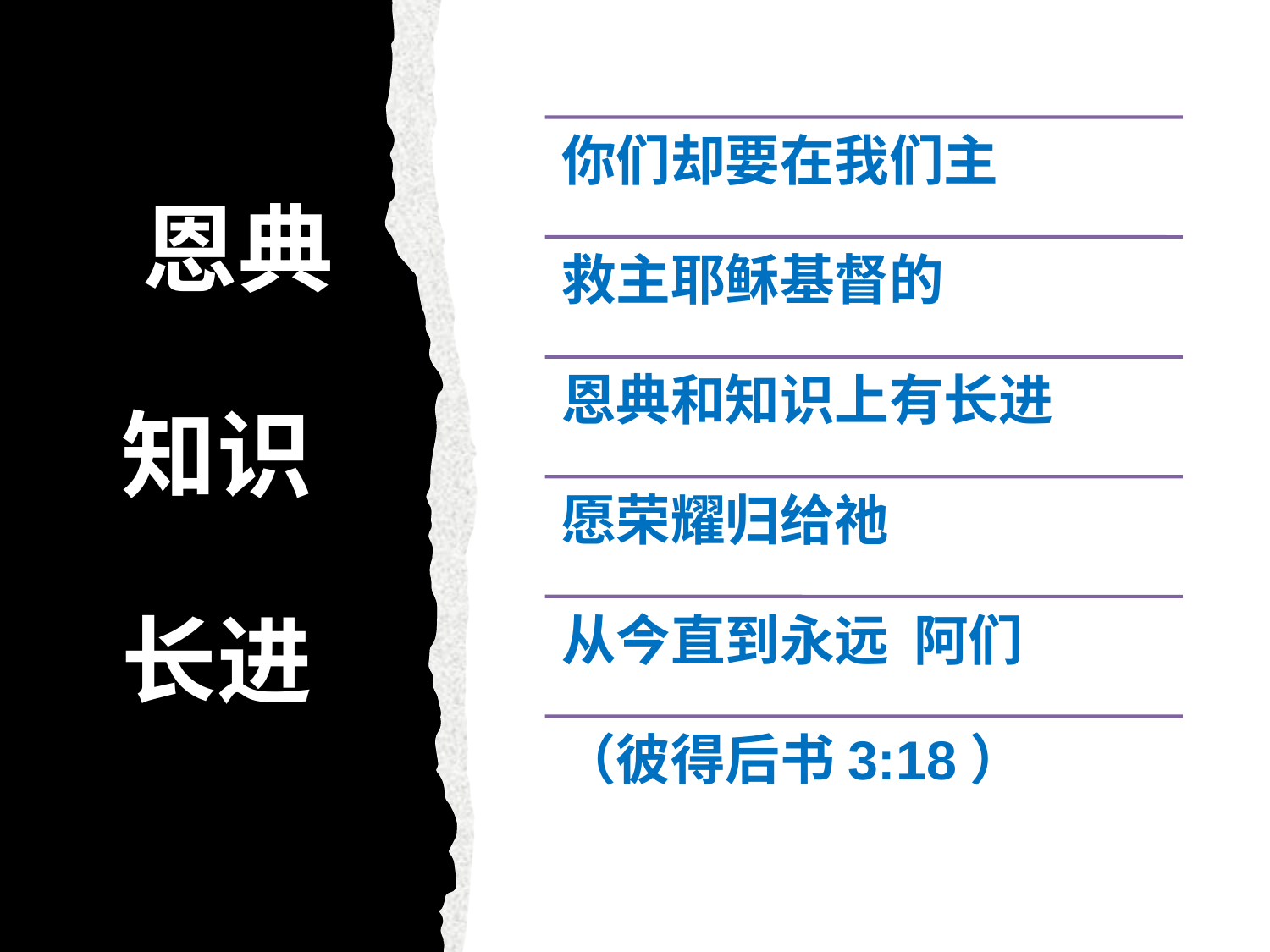

你们却要在我们主
救主耶稣基督的
恩典和知识上有长进
愿荣耀归给祂
从今直到永远  阿们
（彼得后书3:18）
# 恩典 知识 长进